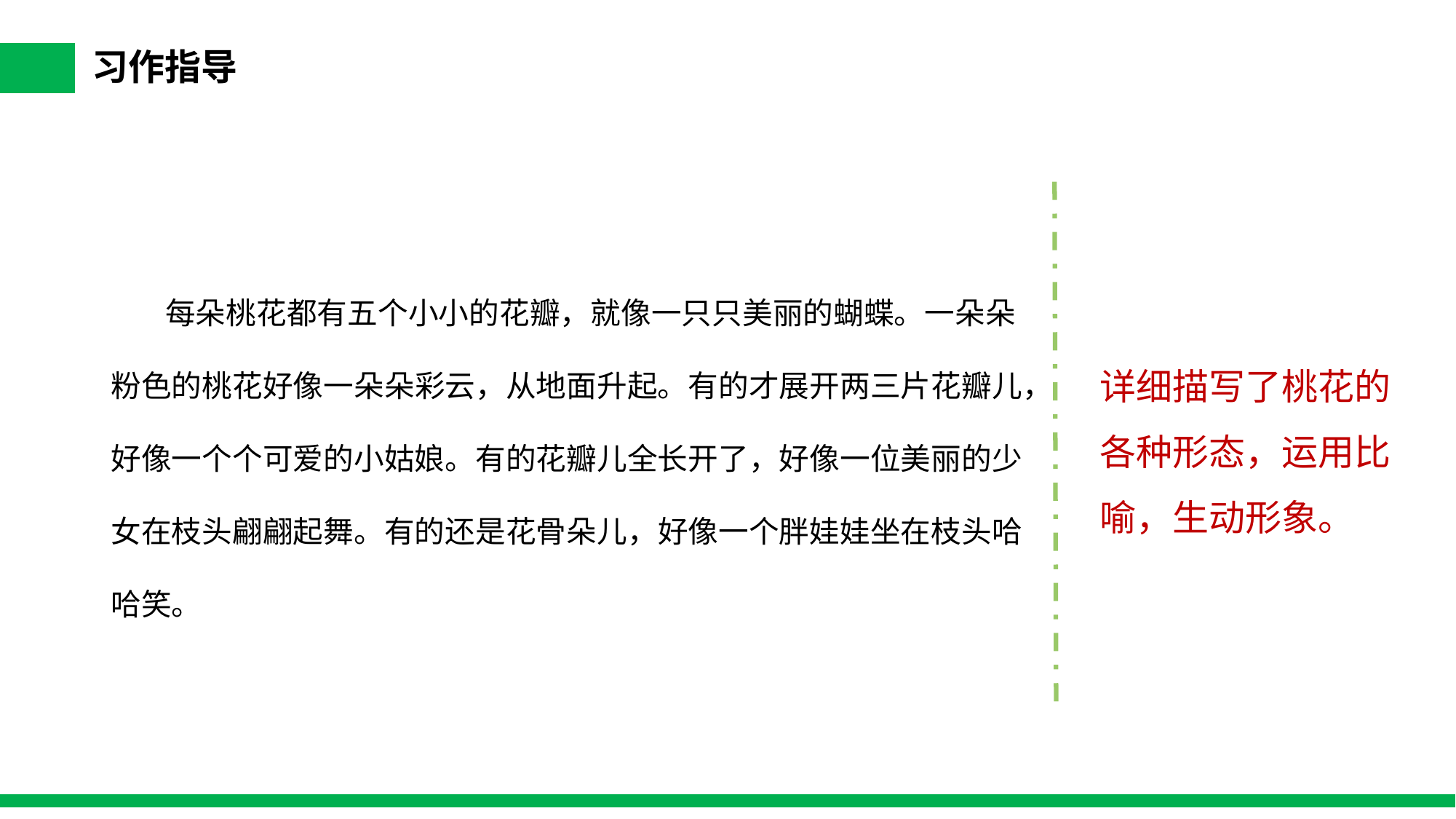

习作指导
       每朵桃花都有五个小小的花瓣，就像一只只美丽的蝴蝶。一朵朵粉色的桃花好像一朵朵彩云，从地面升起。有的才展开两三片花瓣儿，好像一个个可爱的小姑娘。有的花瓣儿全长开了，好像一位美丽的少女在枝头翩翩起舞。有的还是花骨朵儿，好像一个胖娃娃坐在枝头哈哈笑。

详细描写了桃花的各种形态，运用比喻，生动形象。